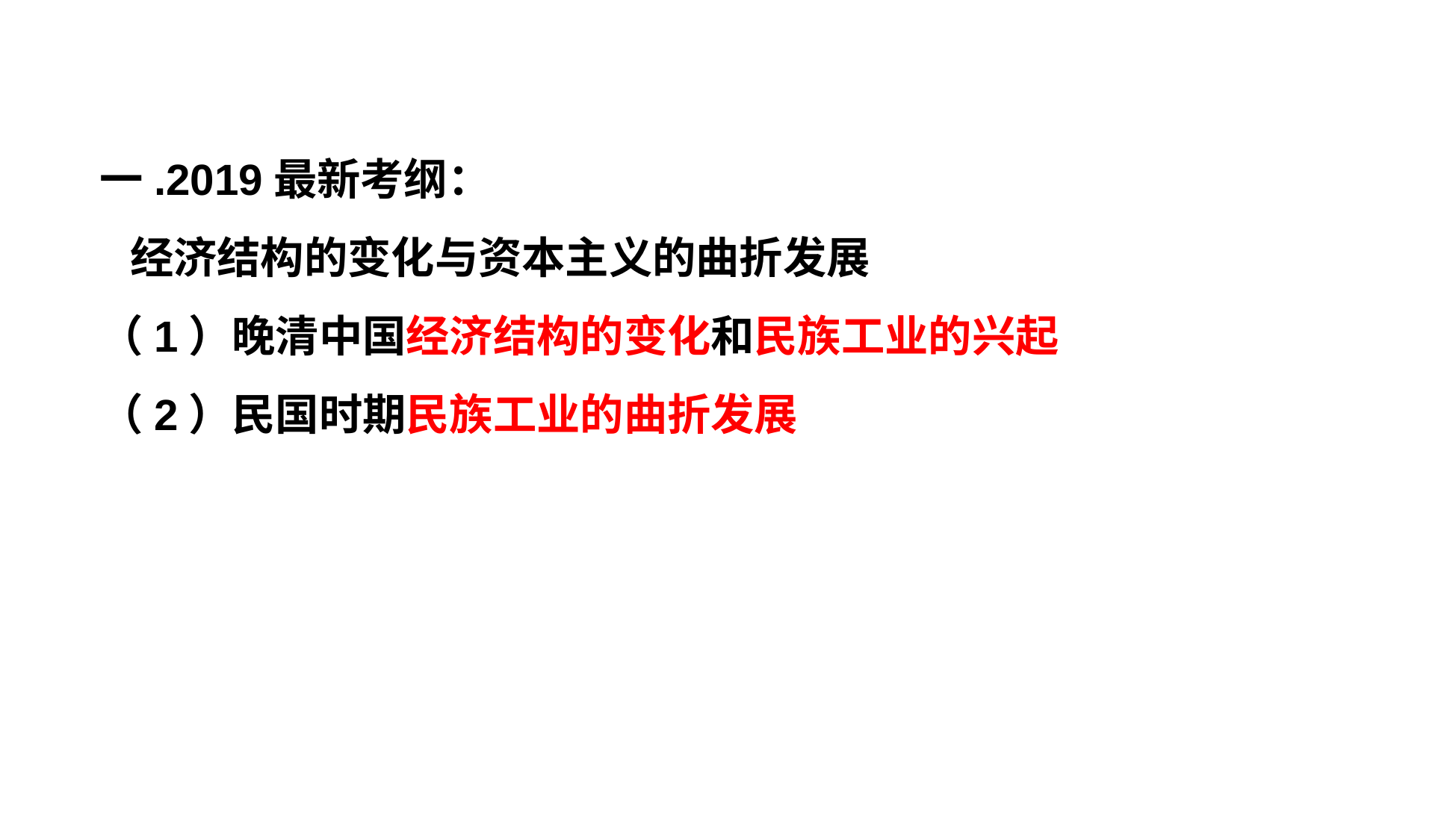

一.2019最新考纲：
  经济结构的变化与资本主义的曲折发展
（1）晚清中国经济结构的变化和民族工业的兴起
（2）民国时期民族工业的曲折发展